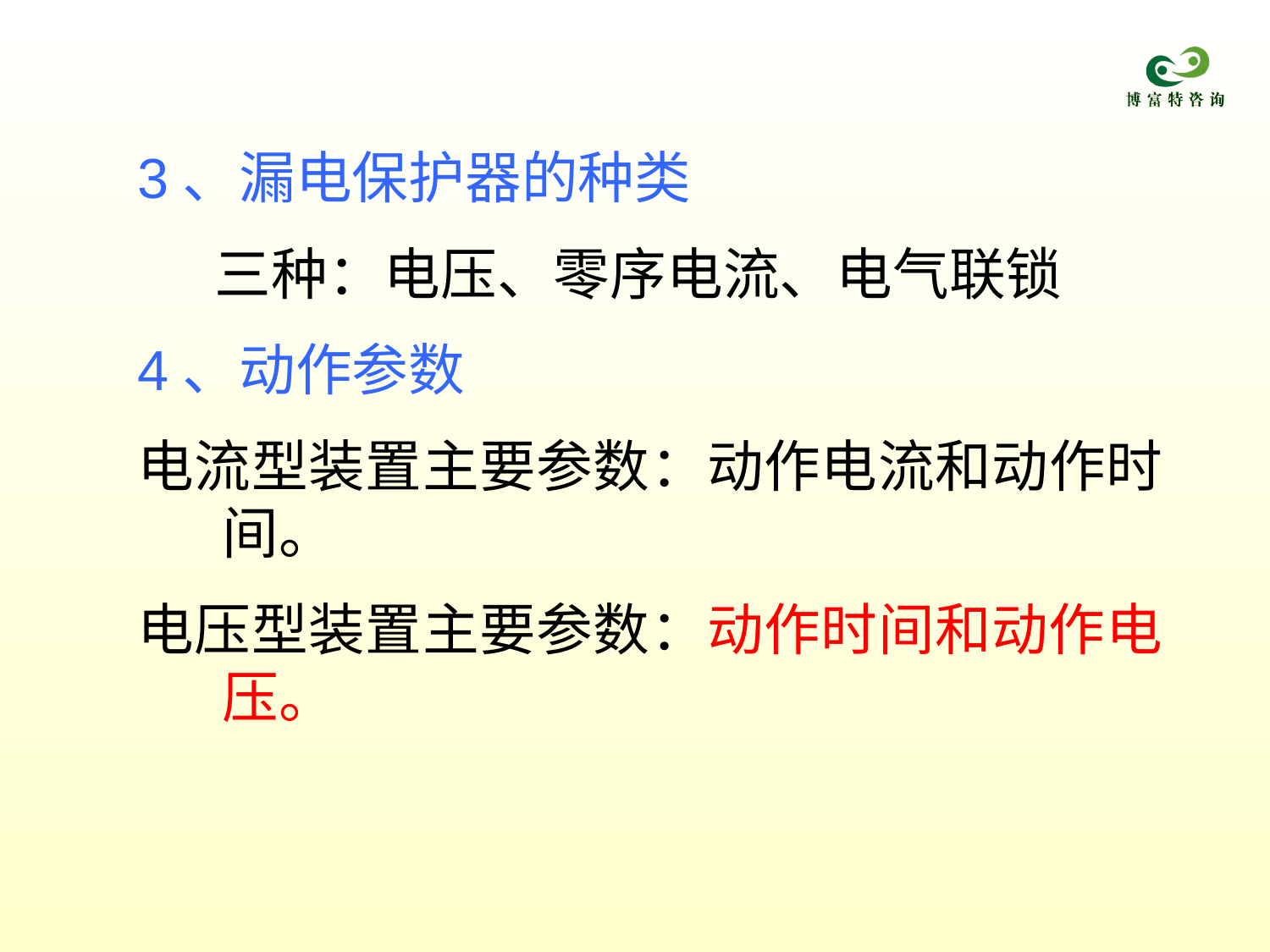

3、漏电保护器的种类
     三种：电压、零序电流、电气联锁
4、动作参数
电流型装置主要参数：动作电流和动作时间。
电压型装置主要参数：动作时间和动作电压。
79